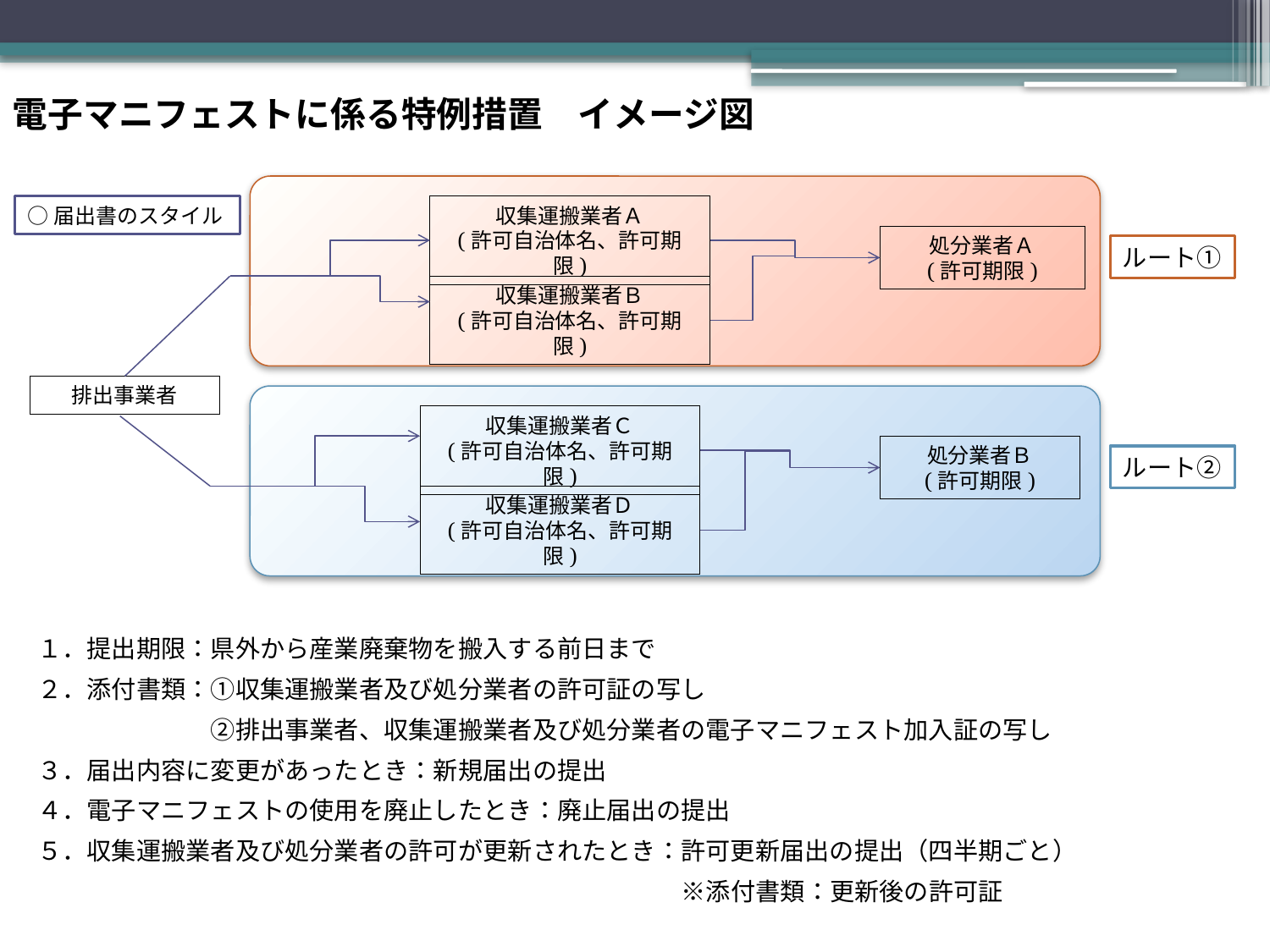

電子マニフェストに係る特例措置　イメージ図

○届出書のスタイル
収集運搬業者Ａ
(許可自治体名、許可期限)
処分業者Ａ
(許可期限)
ルート①
収集運搬業者Ｂ
(許可自治体名、許可期限)
排出事業者

収集運搬業者Ｃ
(許可自治体名、許可期限)
処分業者Ｂ
(許可期限)
ルート②
収集運搬業者Ｄ
(許可自治体名、許可期限)
１．提出期限：県外から産業廃棄物を搬入する前日まで
２．添付書類：①収集運搬業者及び処分業者の許可証の写し
　　　　　　　②排出事業者、収集運搬業者及び処分業者の電子マニフェスト加入証の写し
３．届出内容に変更があったとき：新規届出の提出
４．電子マニフェストの使用を廃止したとき：廃止届出の提出
５．収集運搬業者及び処分業者の許可が更新されたとき：許可更新届出の提出（四半期ごと）
　　　　　　　　　　　　　　　　　　　　　　　　　　※添付書類：更新後の許可証